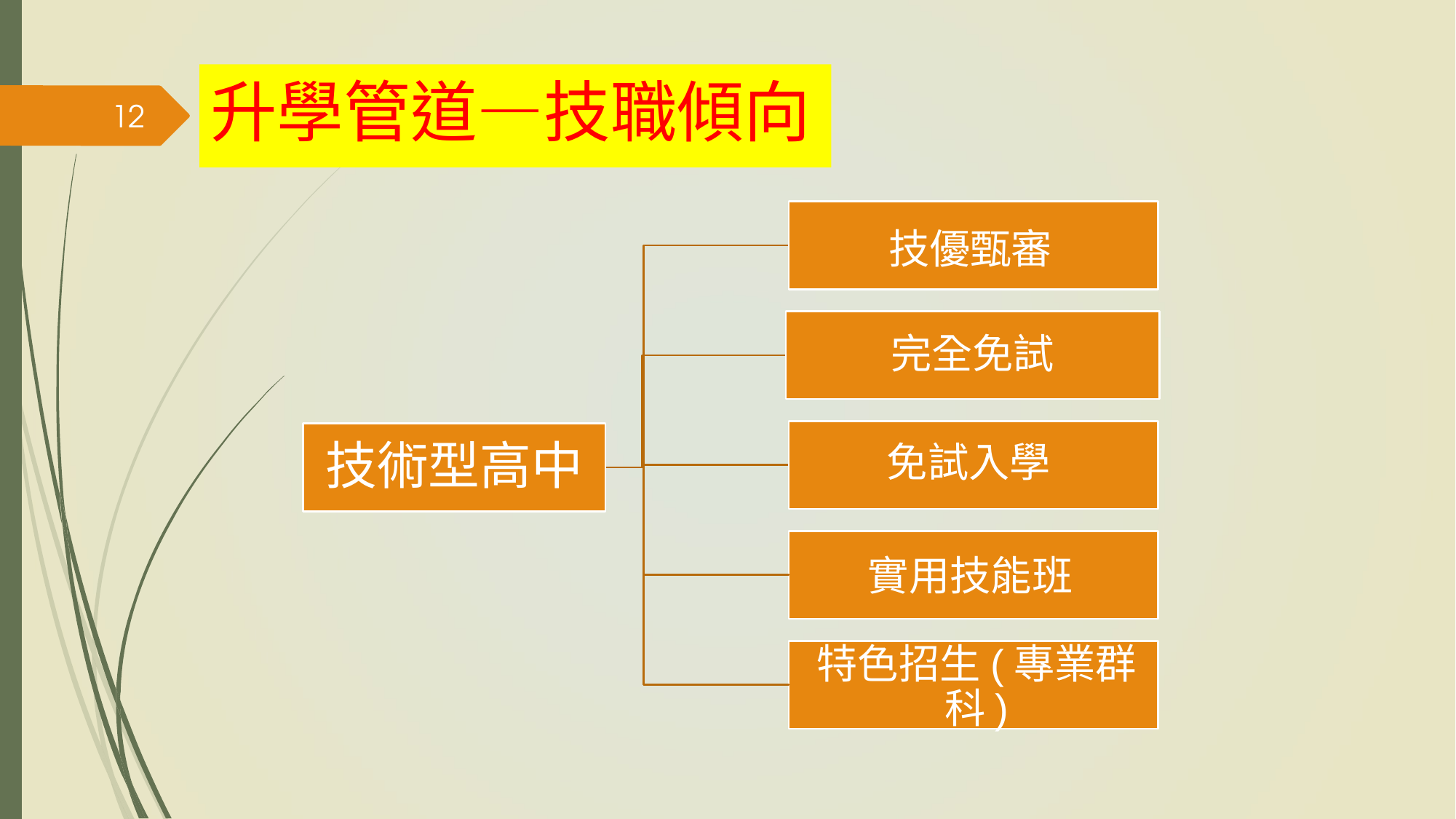

升學管道—技職傾向
12

技優甄審

完全免試

免試入學

技術型高中

實用技能班

特色招生(專業群科)